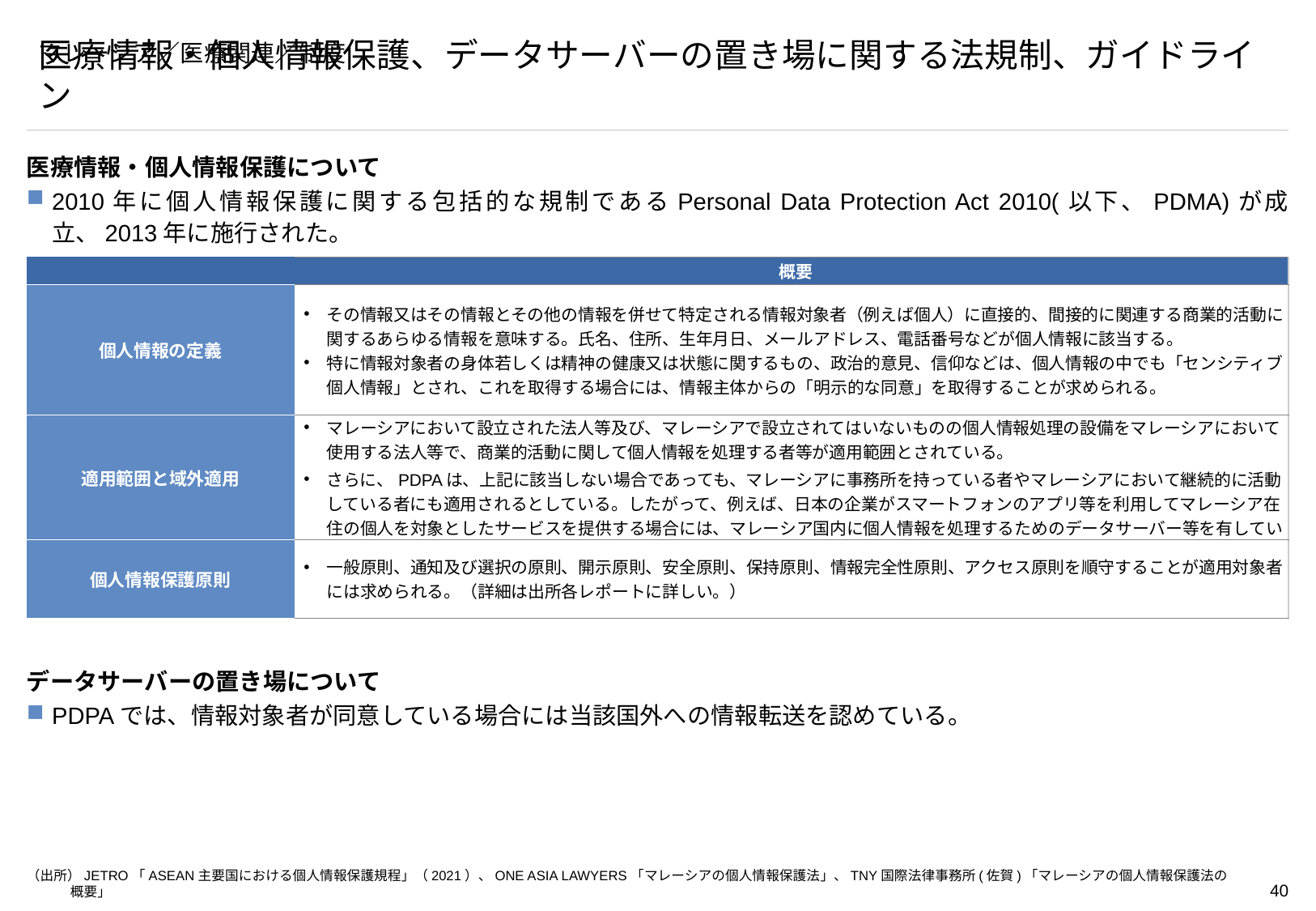

# マレーシア／医療関連／制度
医療情報・個人情報保護、データサーバーの置き場に関する法規制、ガイドライン
医療情報・個人情報保護について
2010年に個人情報保護に関する包括的な規制であるPersonal Data Protection Act 2010(以下、PDMA)が成立、2013年に施行された。

データサーバーの置き場について
PDPAでは、情報対象者が同意している場合には当該国外への情報転送を認めている。
|  | 概要 |
| --- | --- |
| 個人情報の定義 | その情報又はその情報とその他の情報を併せて特定される情報対象者（例えば個人）に直接的、間接的に関連する商業的活動に関するあらゆる情報を意味する。氏名、住所、生年月日、メールアドレス、電話番号などが個人情報に該当する。 特に情報対象者の身体若しくは精神の健康又は状態に関するもの、政治的意見、信仰などは、個人情報の中でも「センシティブ個人情報」とされ、これを取得する場合には、情報主体からの「明示的な同意」を取得することが求められる。 |
| 適用範囲と域外適用 | マレーシアにおいて設立された法人等及び、マレーシアで設立されてはいないものの個人情報処理の設備をマレーシアにおいて使用する法人等で、商業的活動に関して個人情報を処理する者等が適用範囲とされている。 さらに、PDPAは、上記に該当しない場合であっても、マレーシアに事務所を持っている者やマレーシアにおいて継続的に活動している者にも適用されるとしている。したがって、例えば、日本の企業がスマートフォンのアプリ等を利用してマレーシア在住の個人を対象としたサービスを提供する場合には、マレーシア国内に個人情報を処理するためのデータサーバー等を有していない場合であっても、「マレーシアにおいて継続的に活動している」として個人情報保護法が適用される可能性がある。 |
| 個人情報保護原則 | 一般原則、通知及び選択の原則、開示原則、安全原則、保持原則、情報完全性原則、アクセス原則を順守することが適用対象者には求められる。（詳細は出所各レポートに詳しい。） |
（出所）JETRO「ASEAN主要国における個人情報保護規程」（2021）、ONE ASIA LAWYERS「マレーシアの個人情報保護法」、TNY国際法律事務所(佐賀)「マレーシアの個人情報保護法の概要」